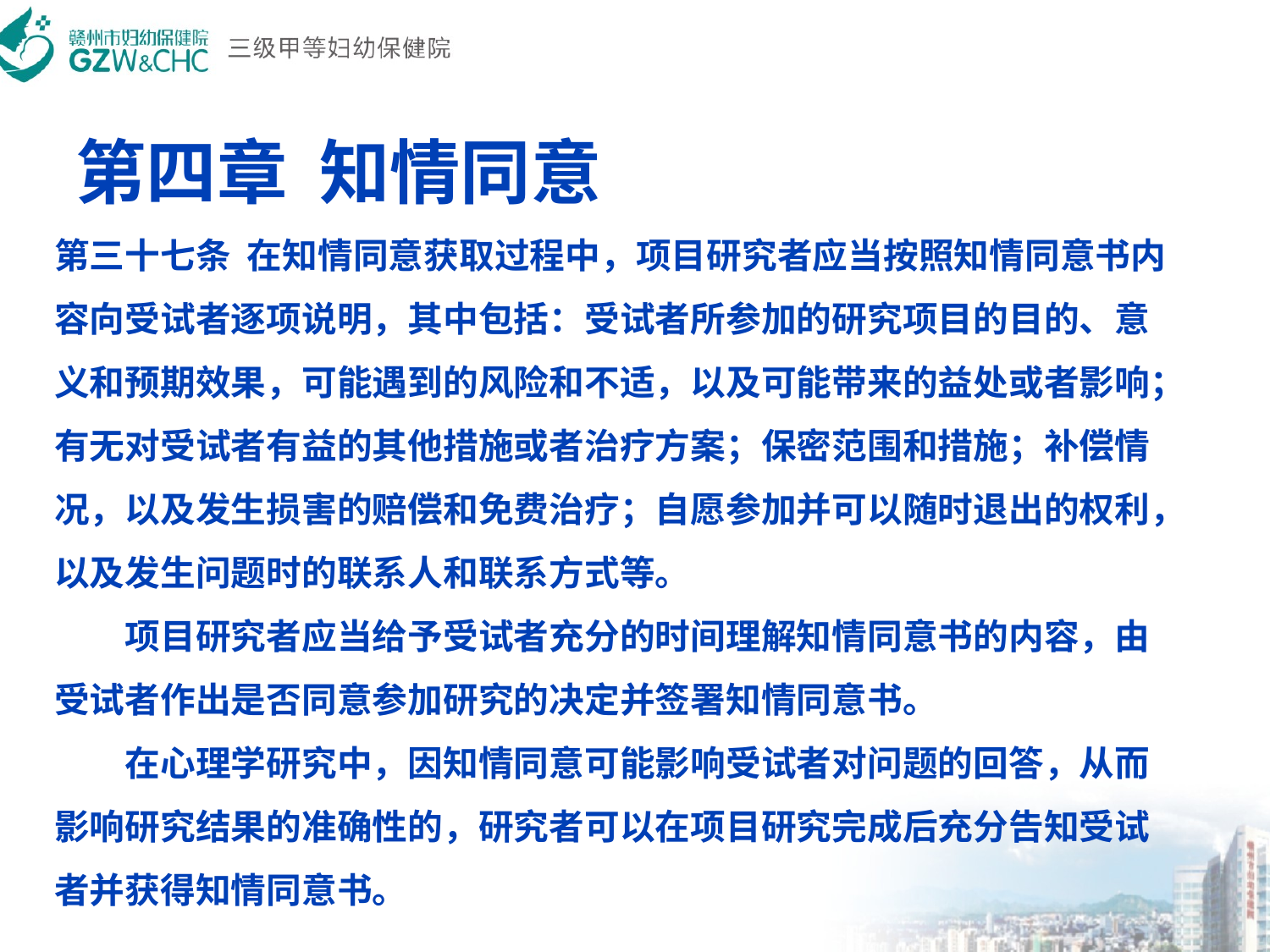

# 第四章  知情同意
第三十七条  在知情同意获取过程中，项目研究者应当按照知情同意书内容向受试者逐项说明，其中包括：受试者所参加的研究项目的目的、意义和预期效果，可能遇到的风险和不适，以及可能带来的益处或者影响；有无对受试者有益的其他措施或者治疗方案；保密范围和措施；补偿情况，以及发生损害的赔偿和免费治疗；自愿参加并可以随时退出的权利，以及发生问题时的联系人和联系方式等。
　　项目研究者应当给予受试者充分的时间理解知情同意书的内容，由受试者作出是否同意参加研究的决定并签署知情同意书。
　　在心理学研究中，因知情同意可能影响受试者对问题的回答，从而影响研究结果的准确性的，研究者可以在项目研究完成后充分告知受试者并获得知情同意书。